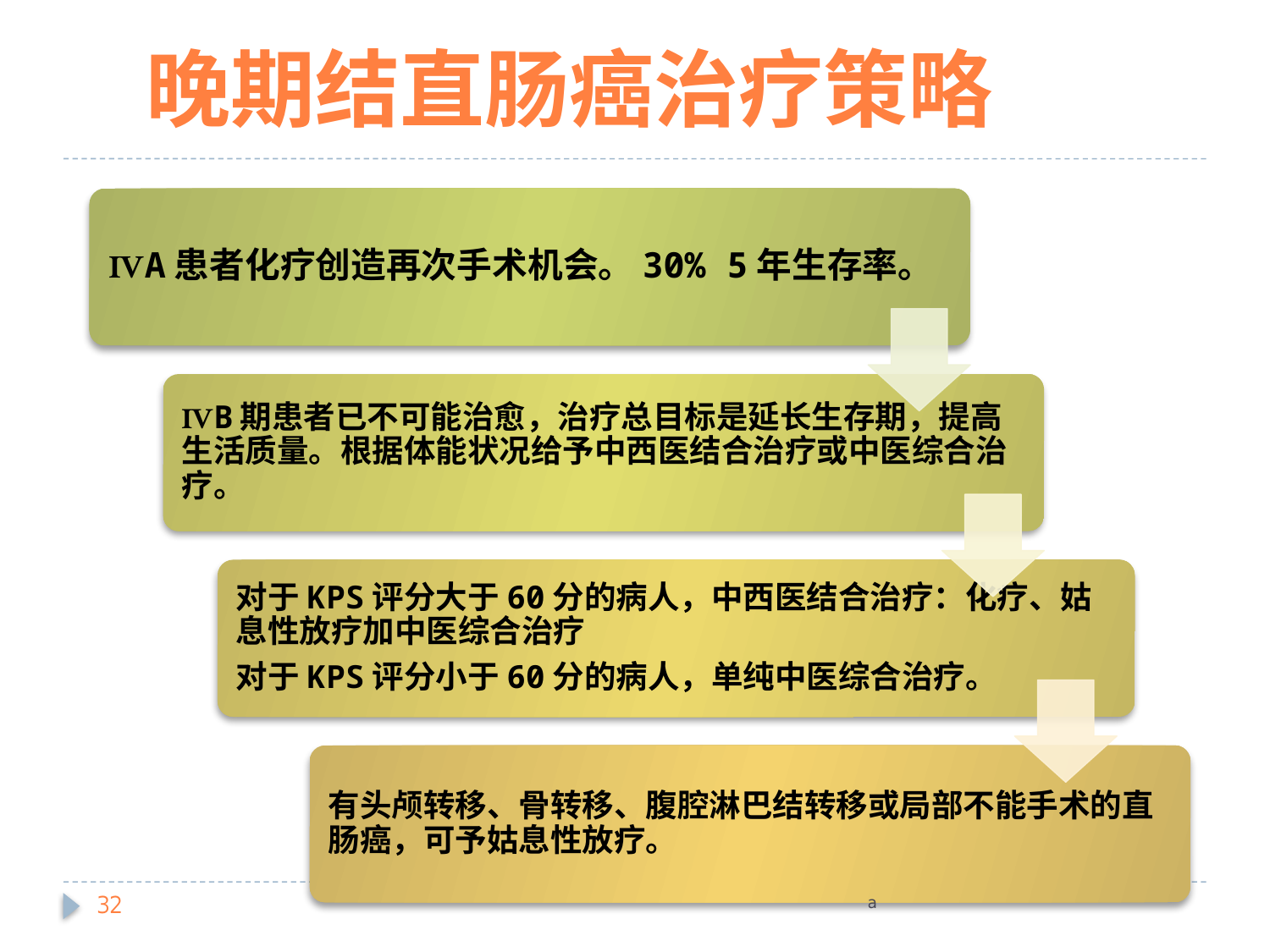

晚期结直肠癌治疗策略

ⅣA患者化疗创造再次手术机会。30% 5年生存率。
ⅣB期患者已不可能治愈，治疗总目标是延长生存期，提高生活质量。根据体能状况给予中西医结合治疗或中医综合治疗。
对于KPS评分大于60分的病人，中西医结合治疗：化疗、姑息性放疗加中医综合治疗
对于KPS评分小于60分的病人，单纯中医综合治疗。
有头颅转移、骨转移、腹腔淋巴结转移或局部不能手术的直肠癌，可予姑息性放疗。

32
a